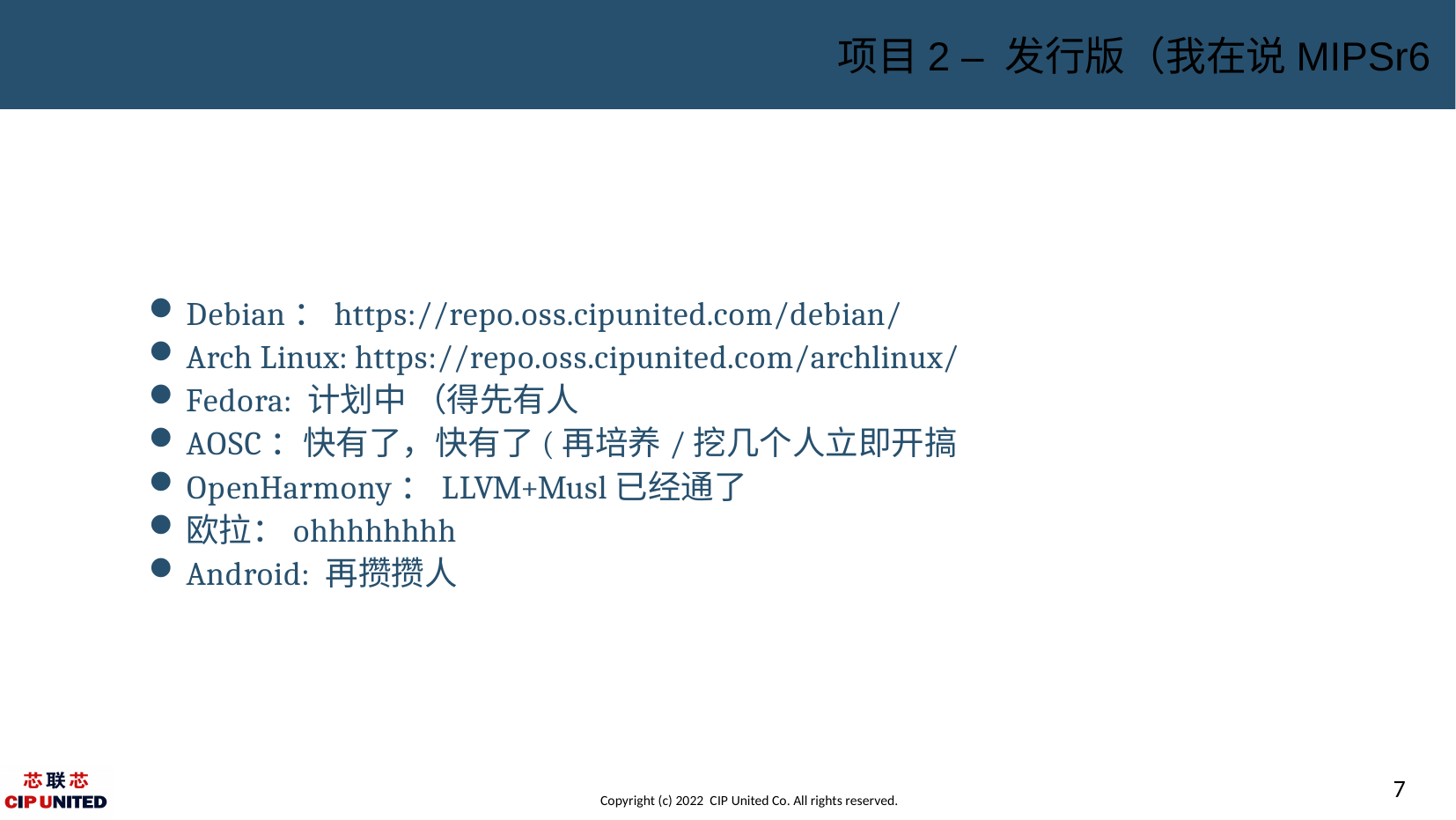

项目2 – 发行版（我在说MIPSr6
Debian：https://repo.oss.cipunited.com/debian/
Arch Linux: https://repo.oss.cipunited.com/archlinux/
Fedora: 计划中 （得先有人
AOSC：快有了，快有了(再培养/挖几个人立即开搞
OpenHarmony：LLVM+Musl已经通了
欧拉：ohhhhhhhh
Android: 再攒攒人
7